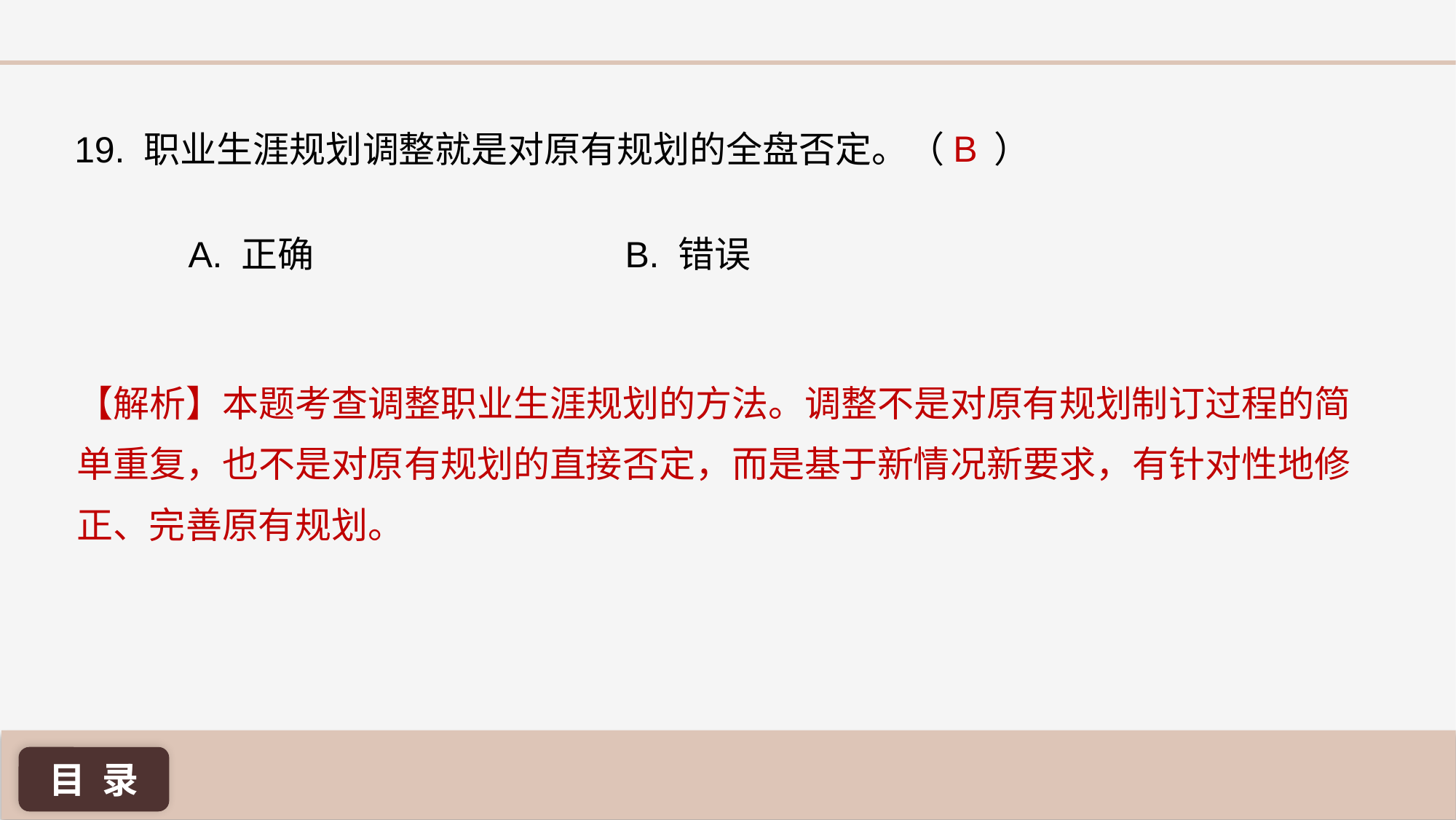

B
19. 职业生涯规划调整就是对原有规划的全盘否定。（      ）
A. 正确 			B. 错误
【解析】本题考查调整职业生涯规划的方法。调整不是对原有规划制订过程的简单重复，也不是对原有规划的直接否定，而是基于新情况新要求，有针对性地修正、完善原有规划。